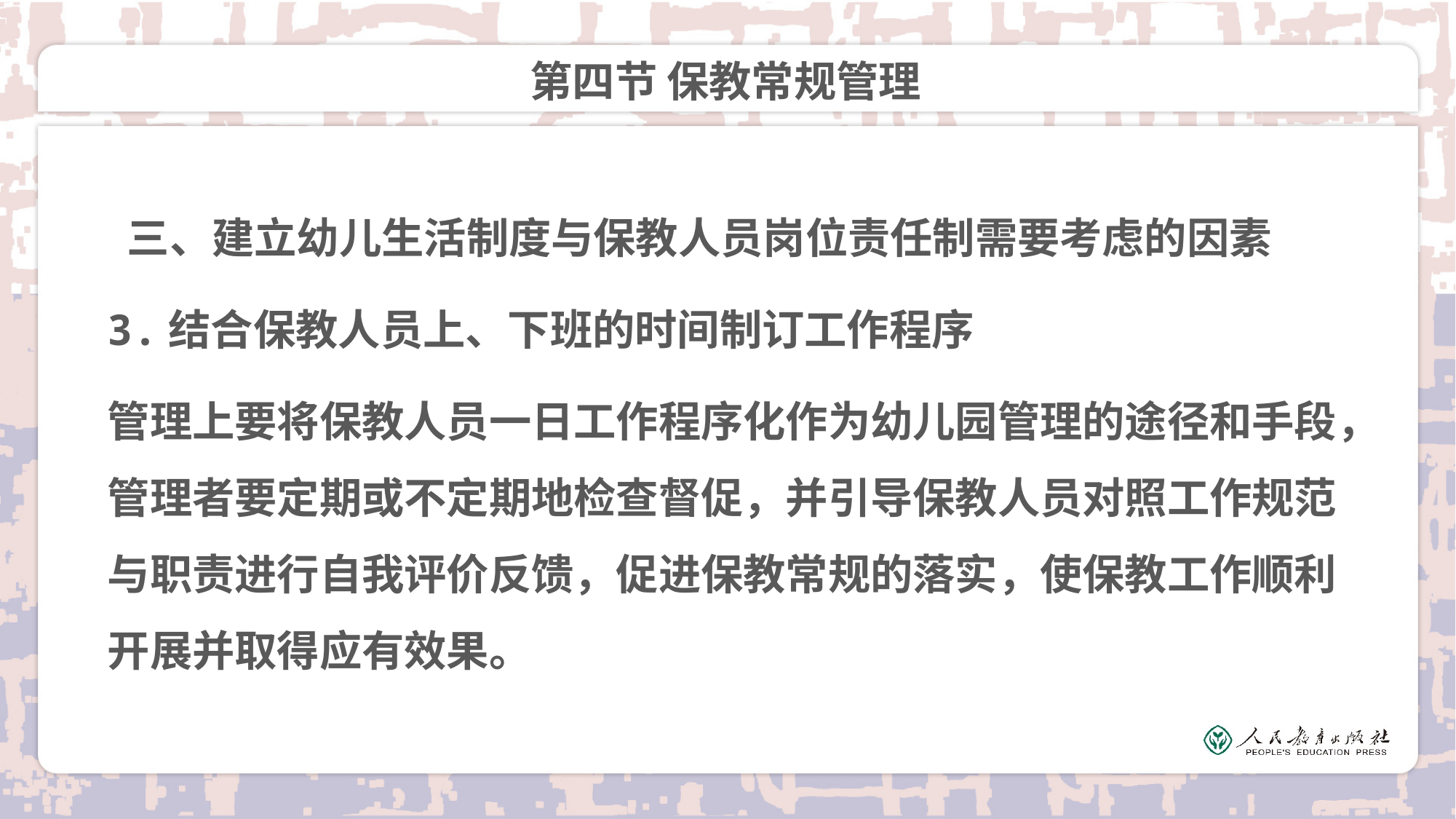

# 第四节 保教常规管理
 三、建立幼儿生活制度与保教人员岗位责任制需要考虑的因素
3.结合保教人员上、下班的时间制订工作程序
管理上要将保教人员一日工作程序化作为幼儿园管理的途径和手段，管理者要定期或不定期地检查督促，并引导保教人员对照工作规范与职责进行自我评价反馈，促进保教常规的落实，使保教工作顺利开展并取得应有效果。